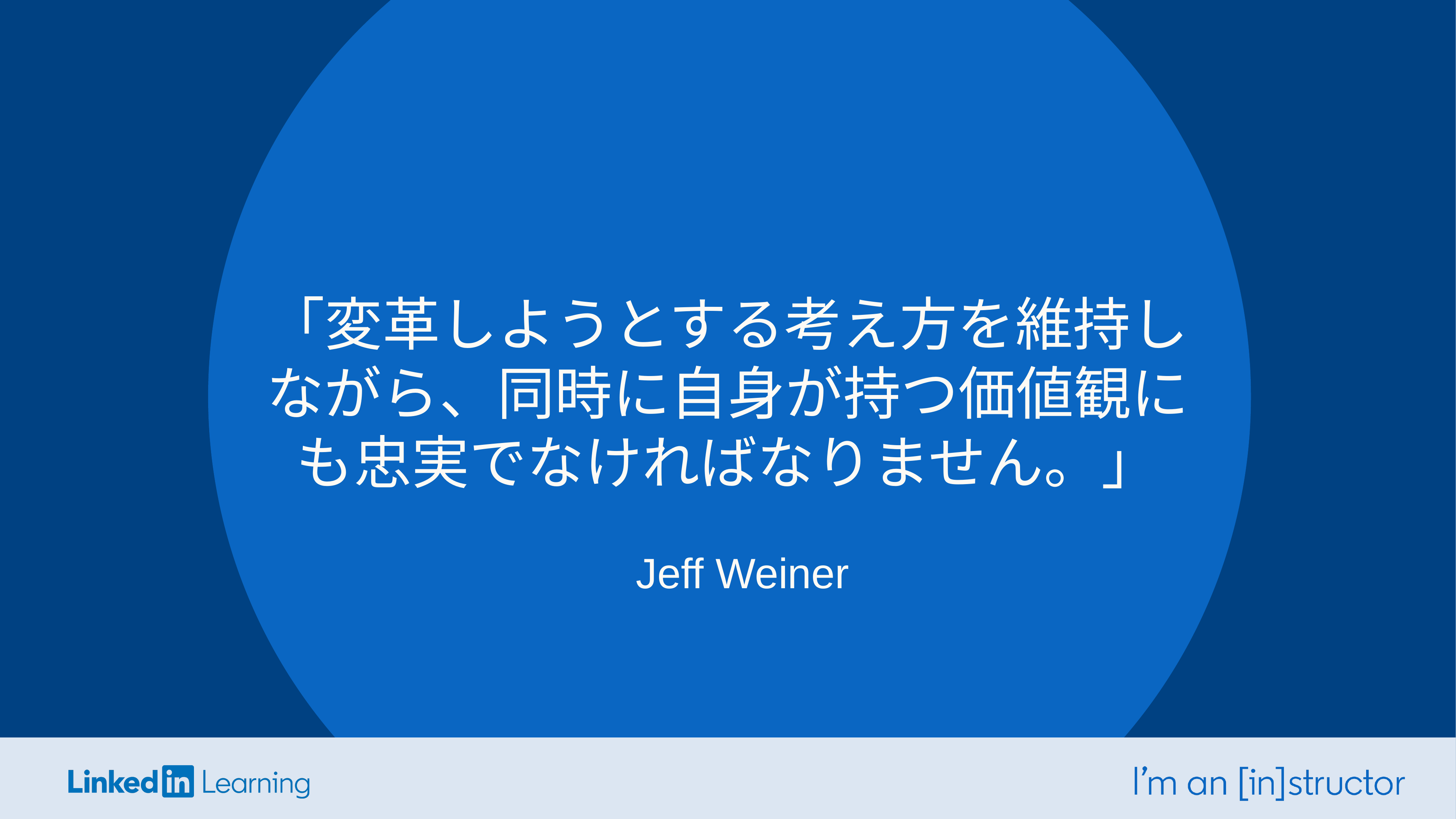

「変革しようとする考え方を維持しながら、同時に自身が持つ価値観にも忠実でなければなりません。」
Jeff Weiner